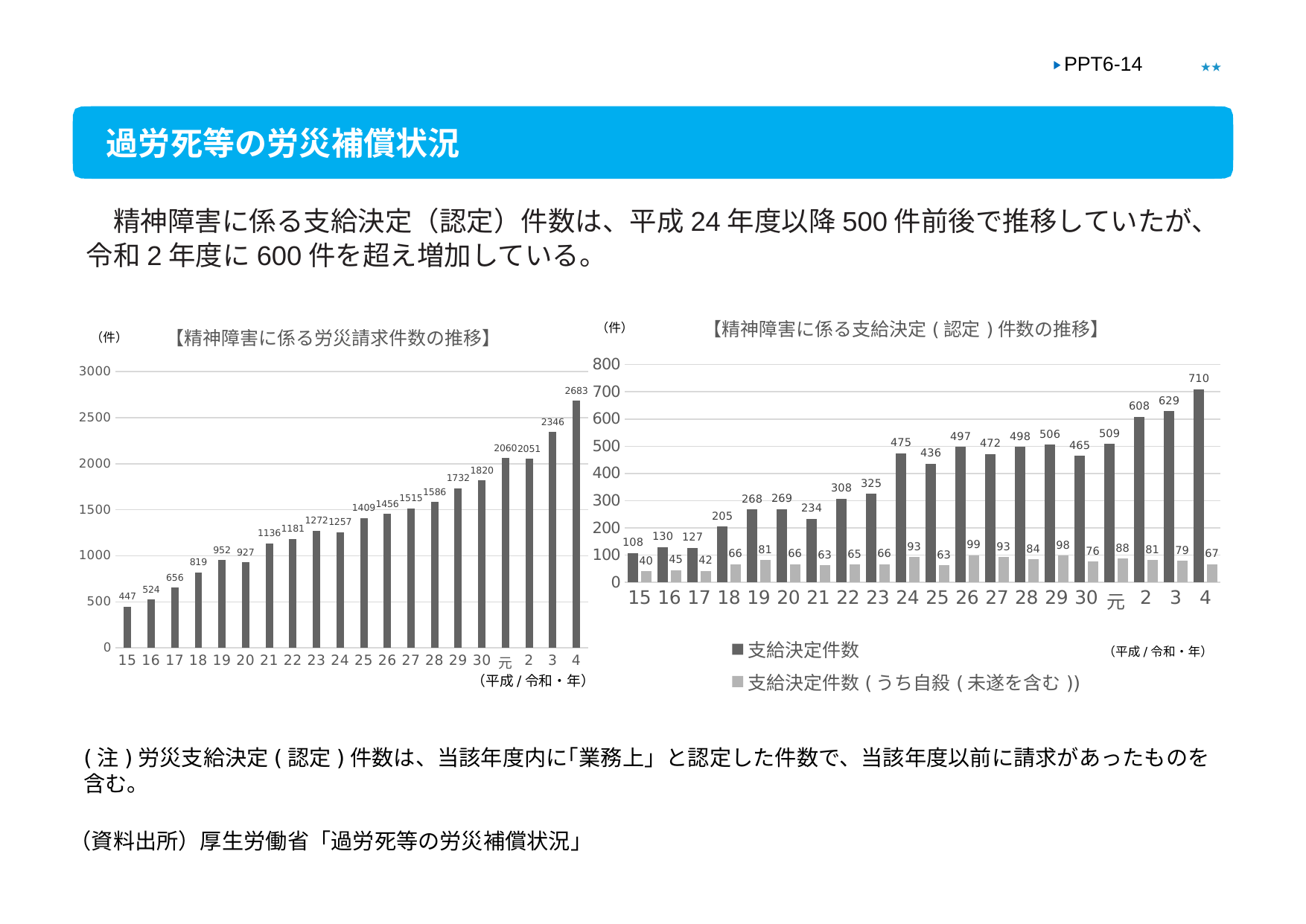

★★
▶ PPT6-14

過労死等の労災補償状況
　精神障害に係る支給決定（認定）件数は、平成24年度以降500件前後で推移していたが、
令和2年度に600件を超え増加している。

### Chart: 【精神障害に係る支給決定(認定)件数の推移】

| Category | 支給決定件数 | 支給決定件数(うち自殺(未遂を含む)) |
|---|---|---|
| 15 | 108.0 | 40.0 |
| 16 | 130.0 | 45.0 |
| 17 | 127.0 | 42.0 |
| 18 | 205.0 | 66.0 |
| 19 | 268.0 | 81.0 |
| 20 | 269.0 | 66.0 |
| 21 | 234.0 | 63.0 |
| 22 | 308.0 | 65.0 |
| 23 | 325.0 | 66.0 |
| 24 | 475.0 | 93.0 |
| 25 | 436.0 | 63.0 |
| 26 | 497.0 | 99.0 |
| 27 | 472.0 | 93.0 |
| 28 | 498.0 | 84.0 |
| 29 | 506.0 | 98.0 |
| 30 | 465.0 | 76.0 |
| 元 | 509.0 | 88.0 |
| 2 | 608.0 | 81.0 |
| 3 | 629.0 | 79.0 |
| 4 | 710.0 | 67.0 |

### Chart: 【精神障害に係る労災請求件数の推移】

| Category | 系列 1 |
|---|---|
| 15 | 447.0 |
| 16 | 524.0 |
| 17 | 656.0 |
| 18 | 819.0 |
| 19 | 952.0 |
| 20 | 927.0 |
| 21 | 1136.0 |
| 22 | 1181.0 |
| 23 | 1272.0 |
| 24 | 1257.0 |
| 25 | 1409.0 |
| 26 | 1456.0 |
| 27 | 1515.0 |
| 28 | 1586.0 |
| 29 | 1732.0 |
| 30 | 1820.0 |
| 元 | 2060.0 |
| 2 | 2051.0 |
| 3 | 2346.0 |
| 4 | 2683.0 |
（件）
（件）
（平成/令和・年）
（平成/令和・年）
(注)労災支給決定(認定)件数は、当該年度内に｢業務上」と認定した件数で、当該年度以前に請求があったものを含む。
（資料出所）厚生労働省「過労死等の労災補償状況」